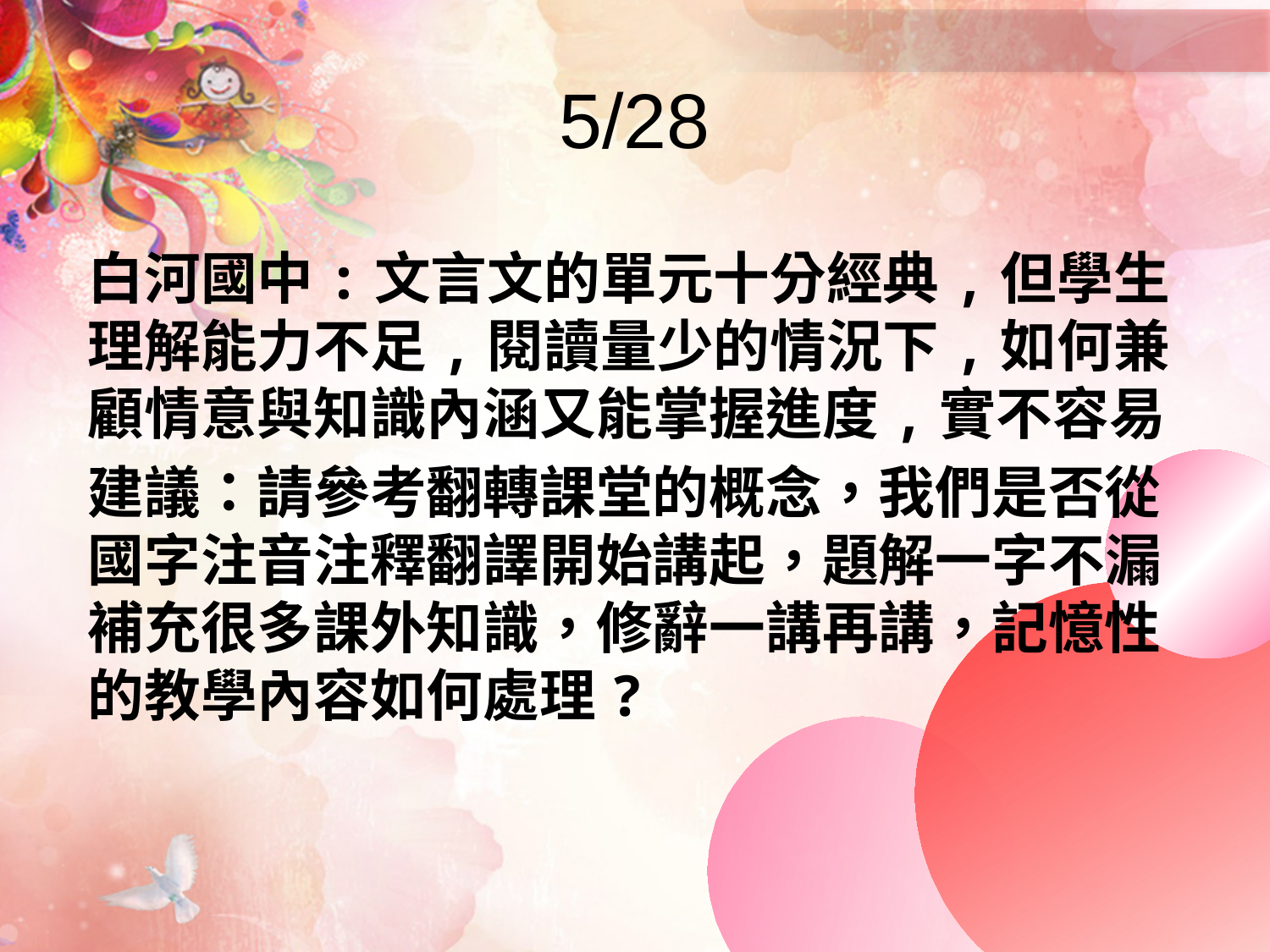

# 5/28
白河國中:文言文的單元十分經典,但學生理解能力不足,閱讀量少的情況下,如何兼顧情意與知識內涵又能掌握進度,實不容易
建議：請參考翻轉課堂的概念，我們是否從國字注音注釋翻譯開始講起，題解一字不漏  補充很多課外知識，修辭一講再講，記憶性的教學內容如何處理?